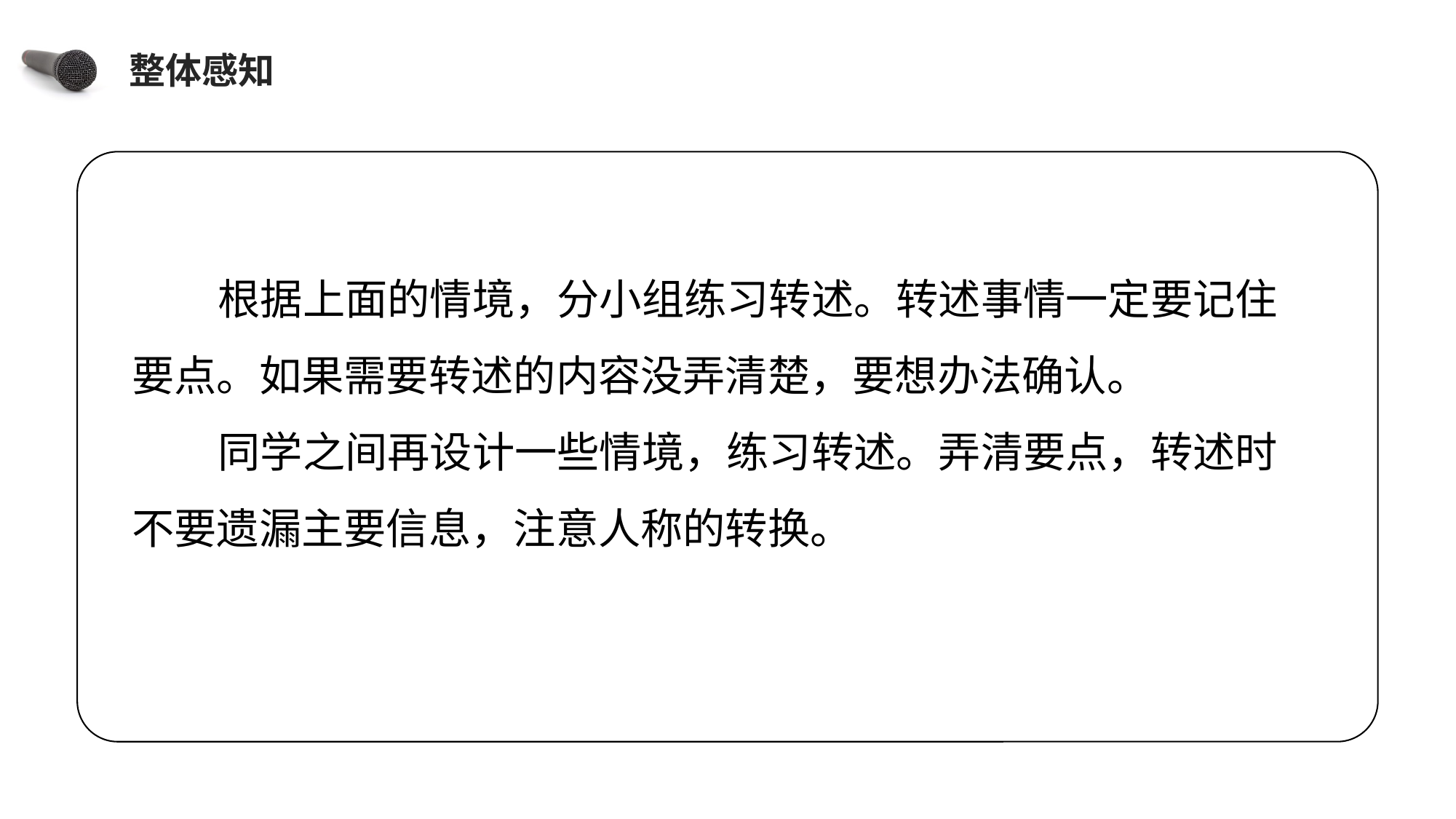

整体感知
根据上面的情境，分小组练习转述。转述事情一定要记住要点。如果需要转述的内容没弄清楚，要想办法确认。
同学之间再设计一些情境，练习转述。弄清要点，转述时不要遗漏主要信息，注意人称的转换。